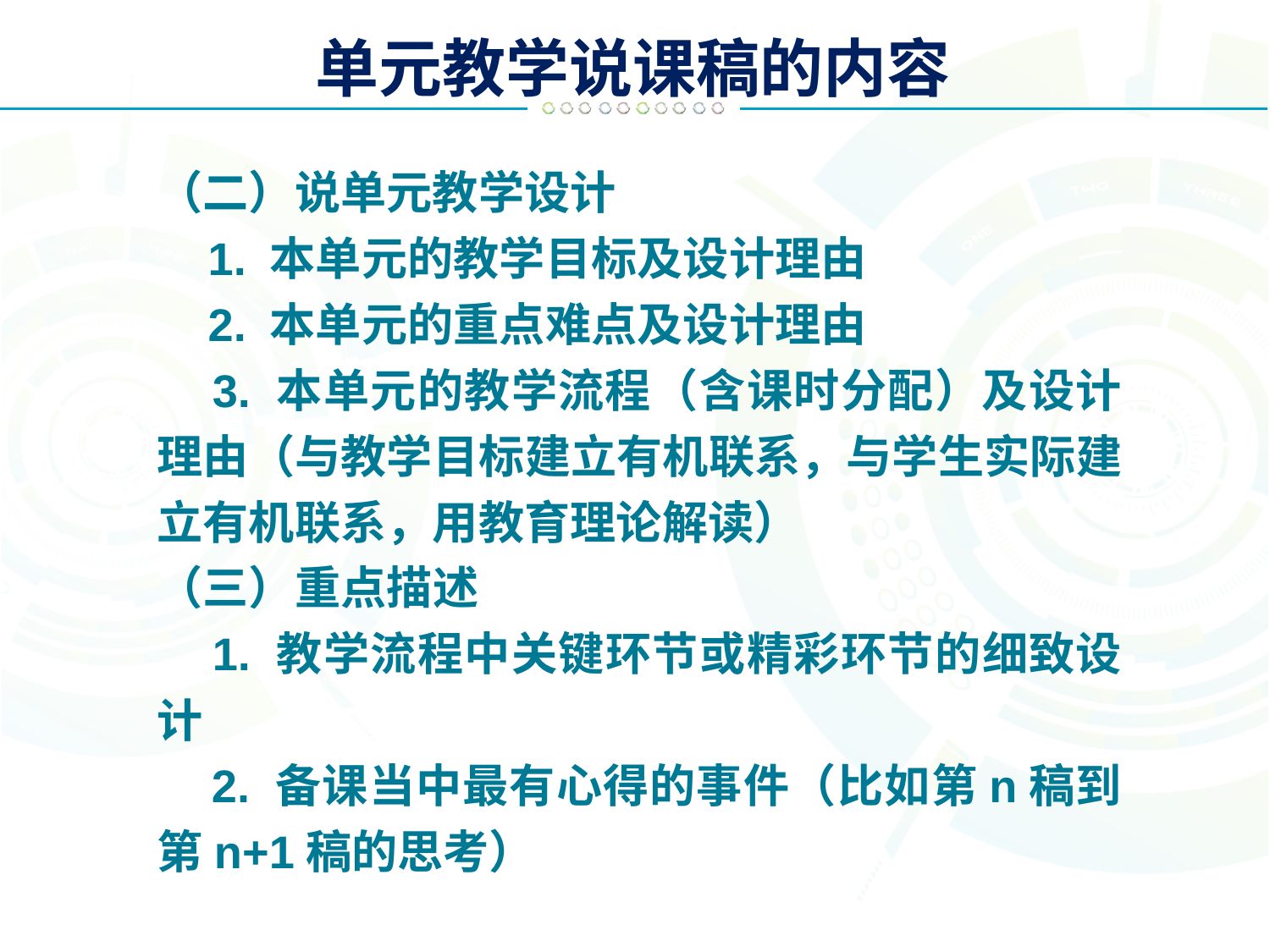

# 单元教学说课稿的内容
（二）说单元教学设计
    1. 本单元的教学目标及设计理由
    2. 本单元的重点难点及设计理由
    3. 本单元的教学流程（含课时分配）及设计理由（与教学目标建立有机联系，与学生实际建立有机联系，用教育理论解读）
（三）重点描述
    1. 教学流程中关键环节或精彩环节的细致设计
    2. 备课当中最有心得的事件（比如第n稿到第n+1稿的思考）